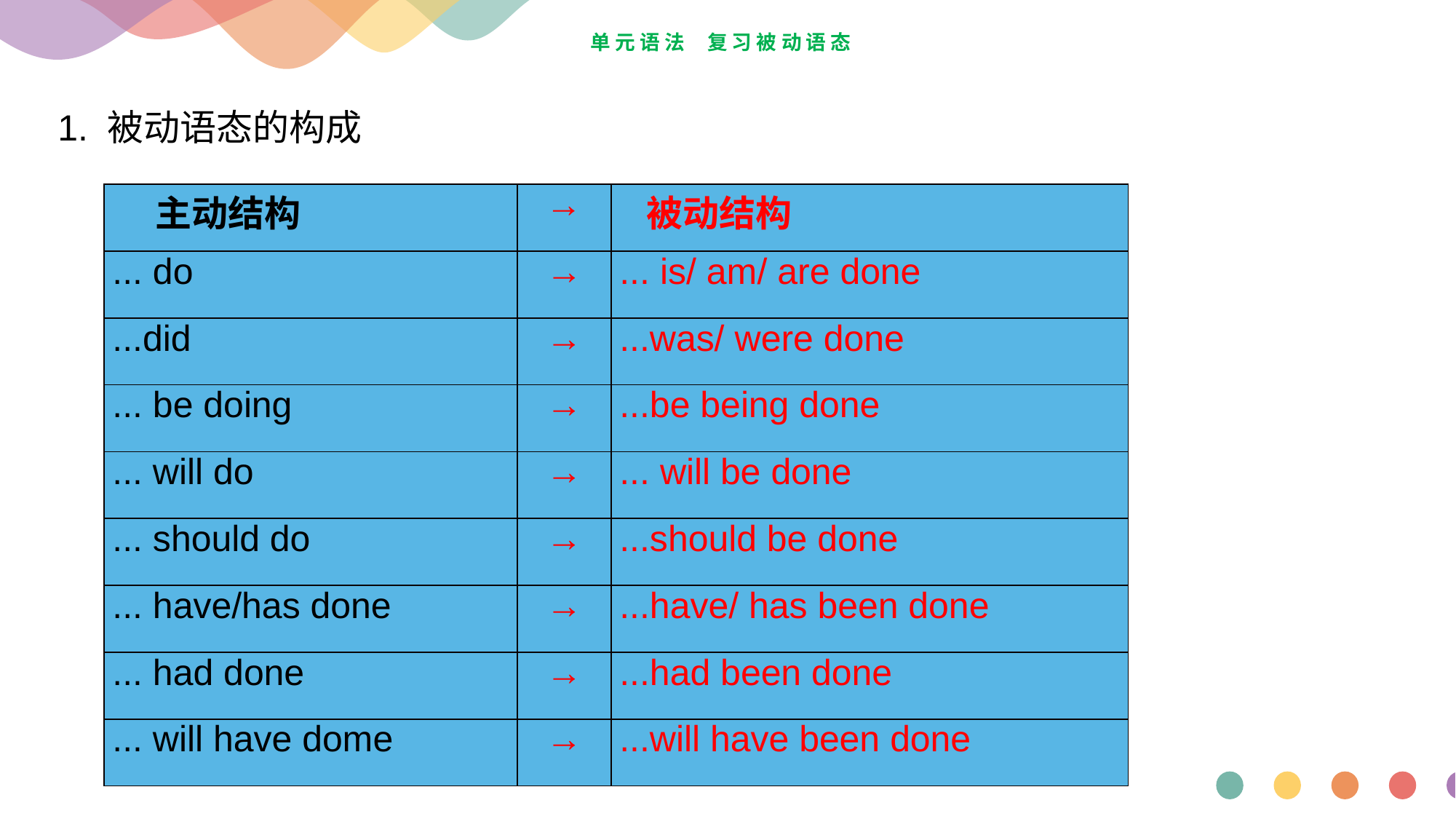

# 单元语法  复习被动语态
1. 被动语态的构成
| 主动结构 | → | 被动结构 |
| --- | --- | --- |
| ... do | → | ... is/ am/ are done |
| ...did | → | ...was/ were done |
| ... be doing | → | ...be being done |
| ... will do | → | ... will be done |
| ... should do | → | ...should be done |
| ... have/has done | → | ...have/ has been done |
| ... had done | → | ...had been done |
| ... will have dome | → | ...will have been done |